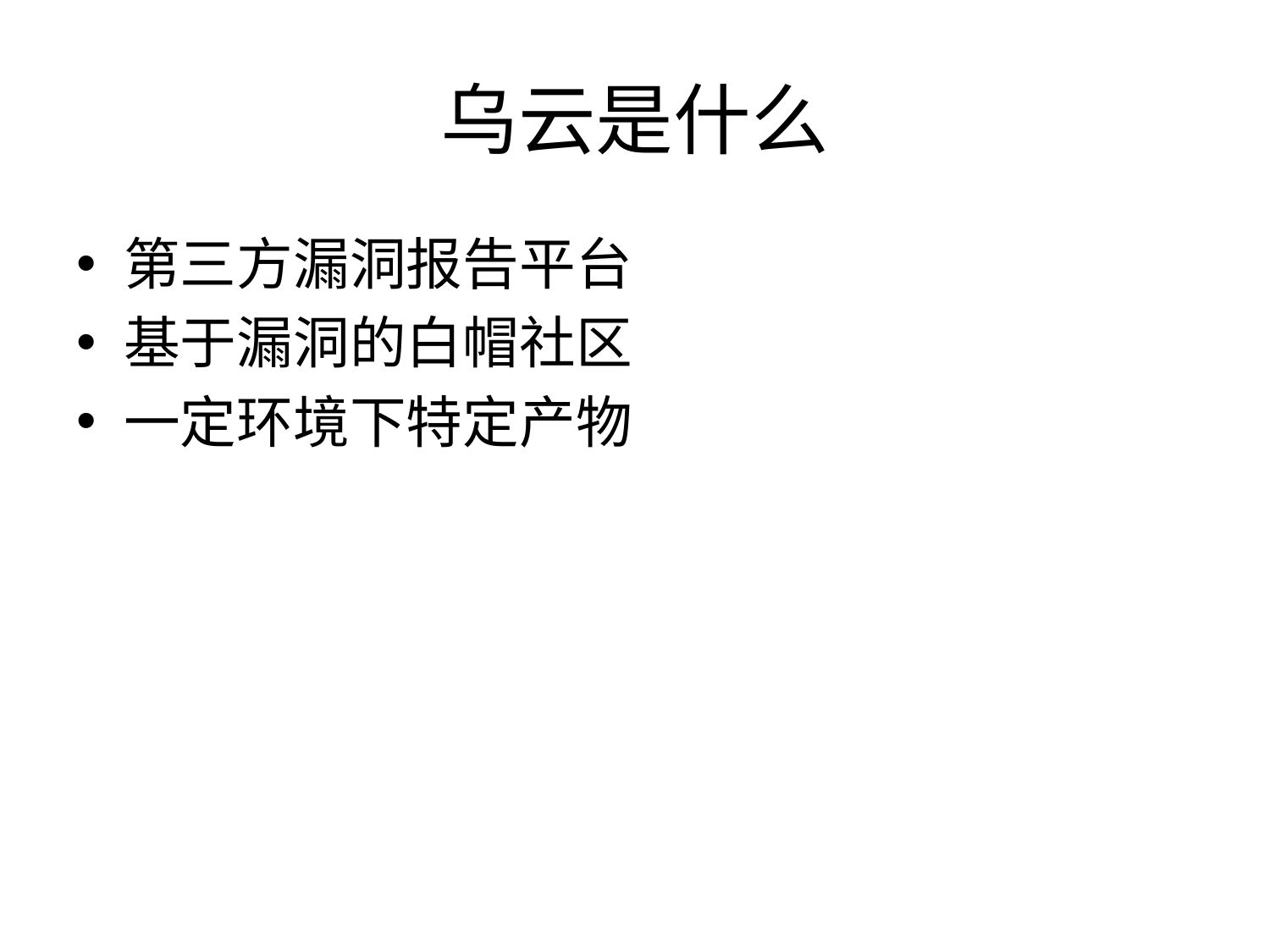

# 乌云是什么
第三方漏洞报告平台
基于漏洞的白帽社区
一定环境下特定产物